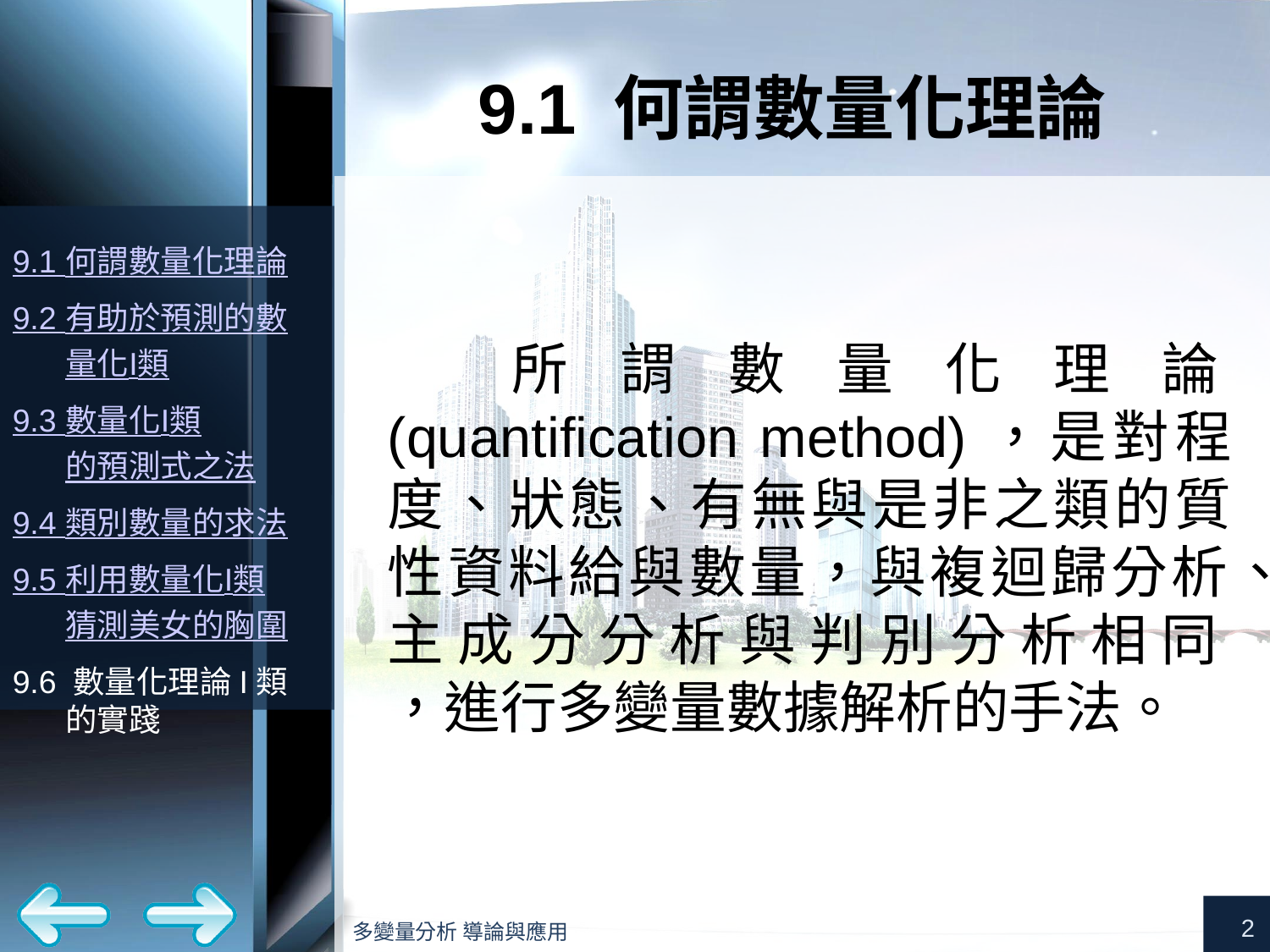

# 9.1 何謂數量化理論
所謂數量化理論(quantification method)，是對程度、狀態、有無與是非之類的質性資料給與數量，與複迴歸分析、主成分分析與判別分析相同
，進行多變量數據解析的手法。
2
多變量分析 導論與應用